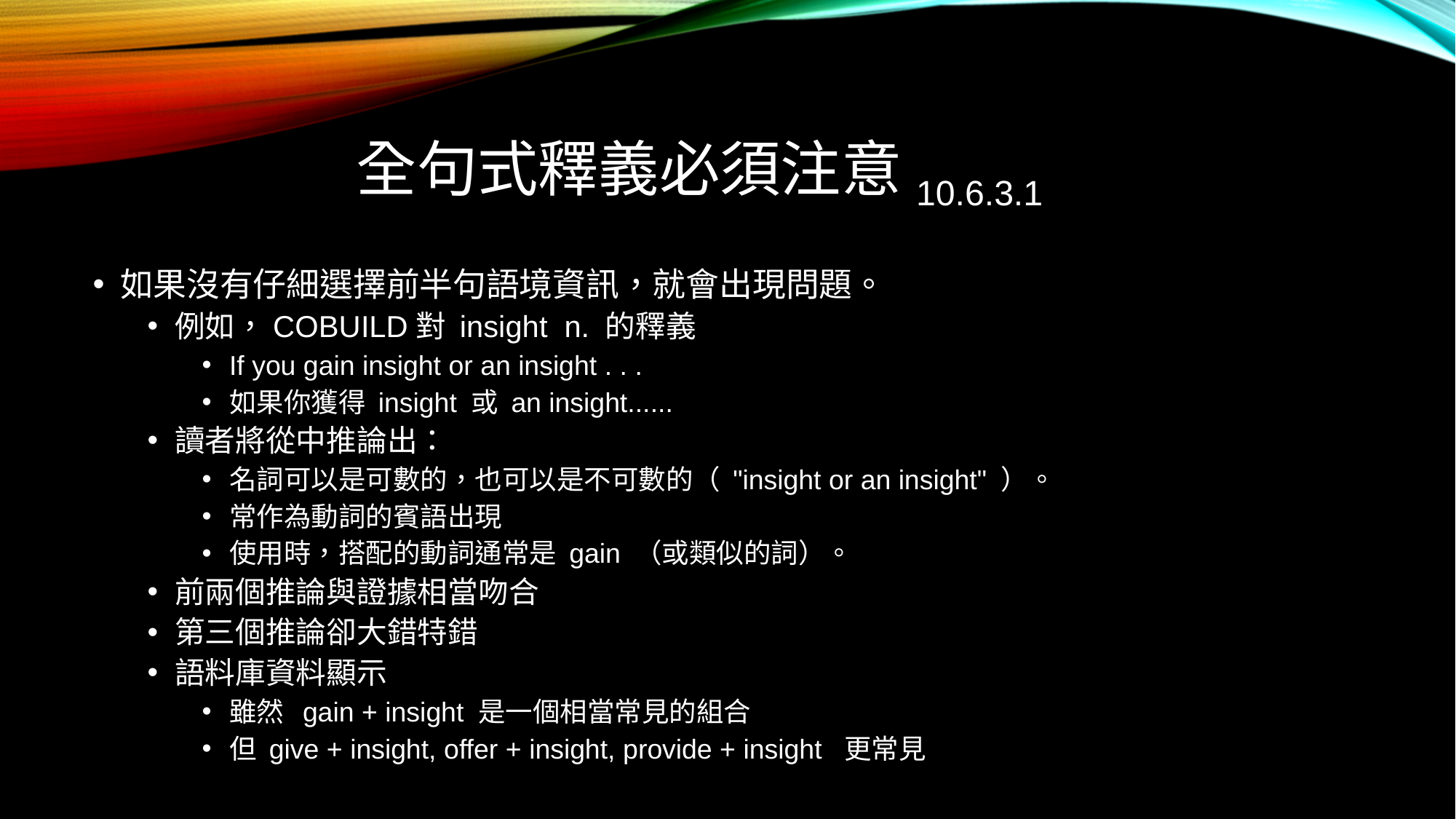

# 全句式釋義必須注意10.6.3.1
如果沒有仔細選擇前半句語境資訊，就會出現問題。
例如，COBUILD對 insight  n. 的釋義
If you gain insight or an insight . . .
如果你獲得 insight 或 an insight......
讀者將從中推論出：
名詞可以是可數的，也可以是不可數的（ "insight or an insight" ）。
常作為動詞的賓語出現
使用時，搭配的動詞通常是 gain （或類似的詞）。
前兩個推論與證據相當吻合
第三個推論卻大錯特錯
語料庫資料顯示
雖然  gain + insight 是一個相當常見的組合
但 give + insight, offer + insight, provide + insight  更常見